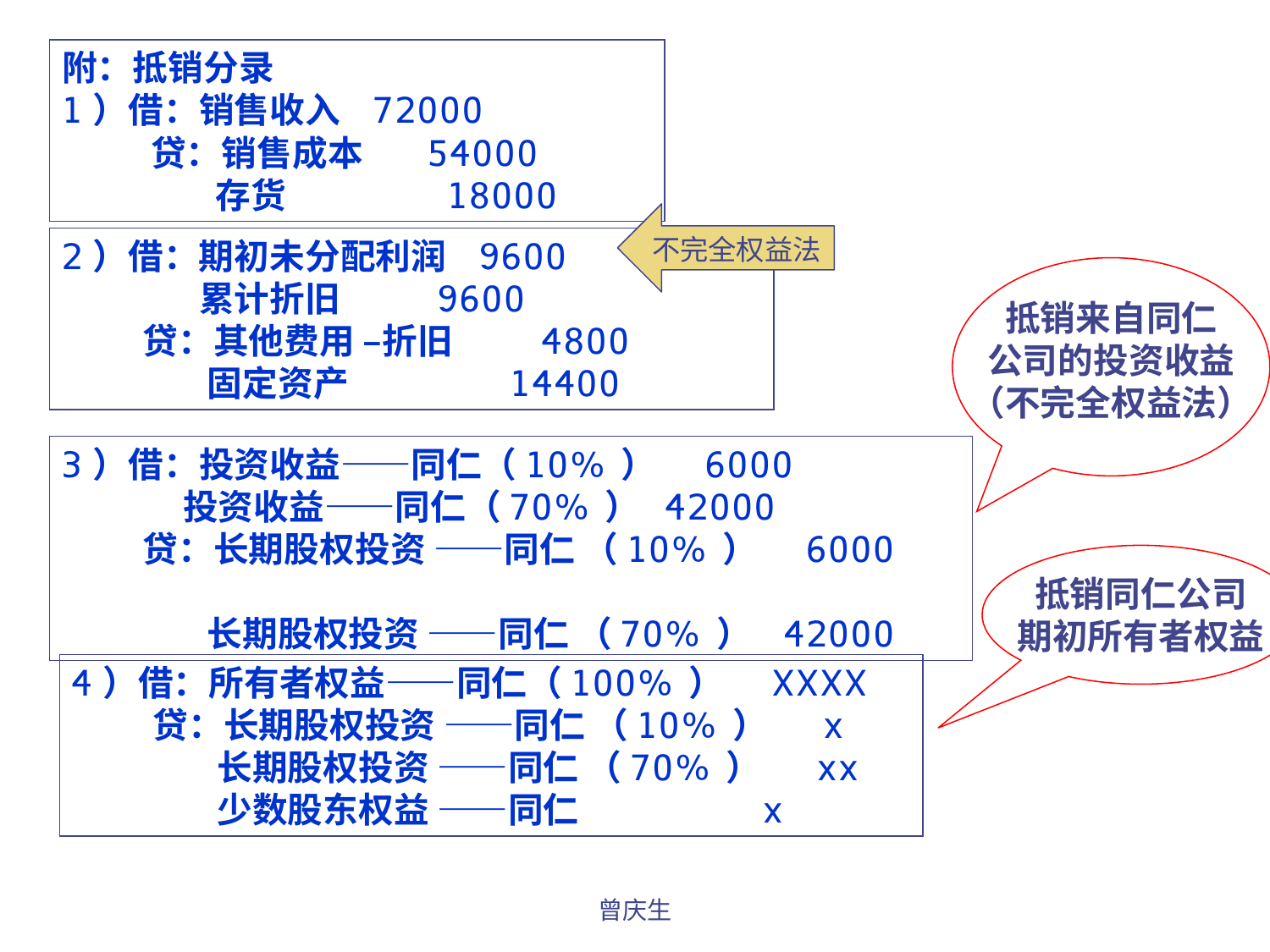

附：抵销分录
1）借：销售收入   72000
          贷：销售成本       54000
                  存货                   18000
不完全权益法
2）借：期初未分配利润   9600
                累计折旧           9600
         贷：其他费用 –折旧          4800
                 固定资产                   14400
抵销来自同仁
公司的投资收益
（不完全权益法）
3）借：投资收益——同仁（10%）     6000
              投资收益——同仁（70%）  42000
         贷：长期股权投资 ——同仁 （10%）     6000
                 长期股权投资 ——同仁 （70%）   42000
抵销同仁公司
期初所有者权益
4）借：所有者权益——同仁（100%）     XXXX
         贷：长期股权投资 ——同仁 （10%）      x
                 长期股权投资 ——同仁 （70%）      xx
                 少数股东权益 ——同仁                      x
曾庆生